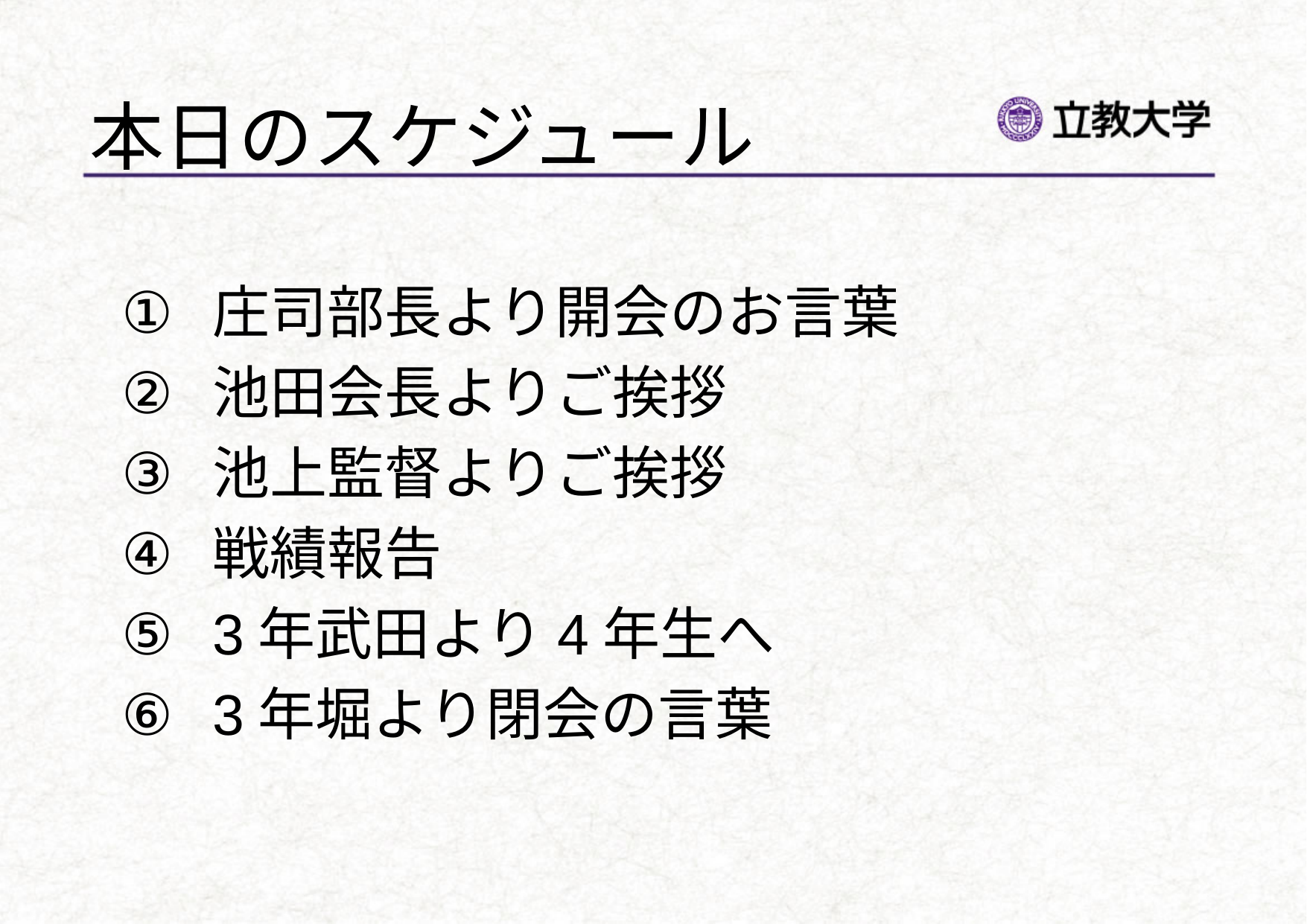

# 本日のスケジュール

庄司部長より開会のお言葉
池田会長よりご挨拶
池上監督よりご挨拶
戦績報告
3年武田より4年生へ
3年堀より閉会の言葉